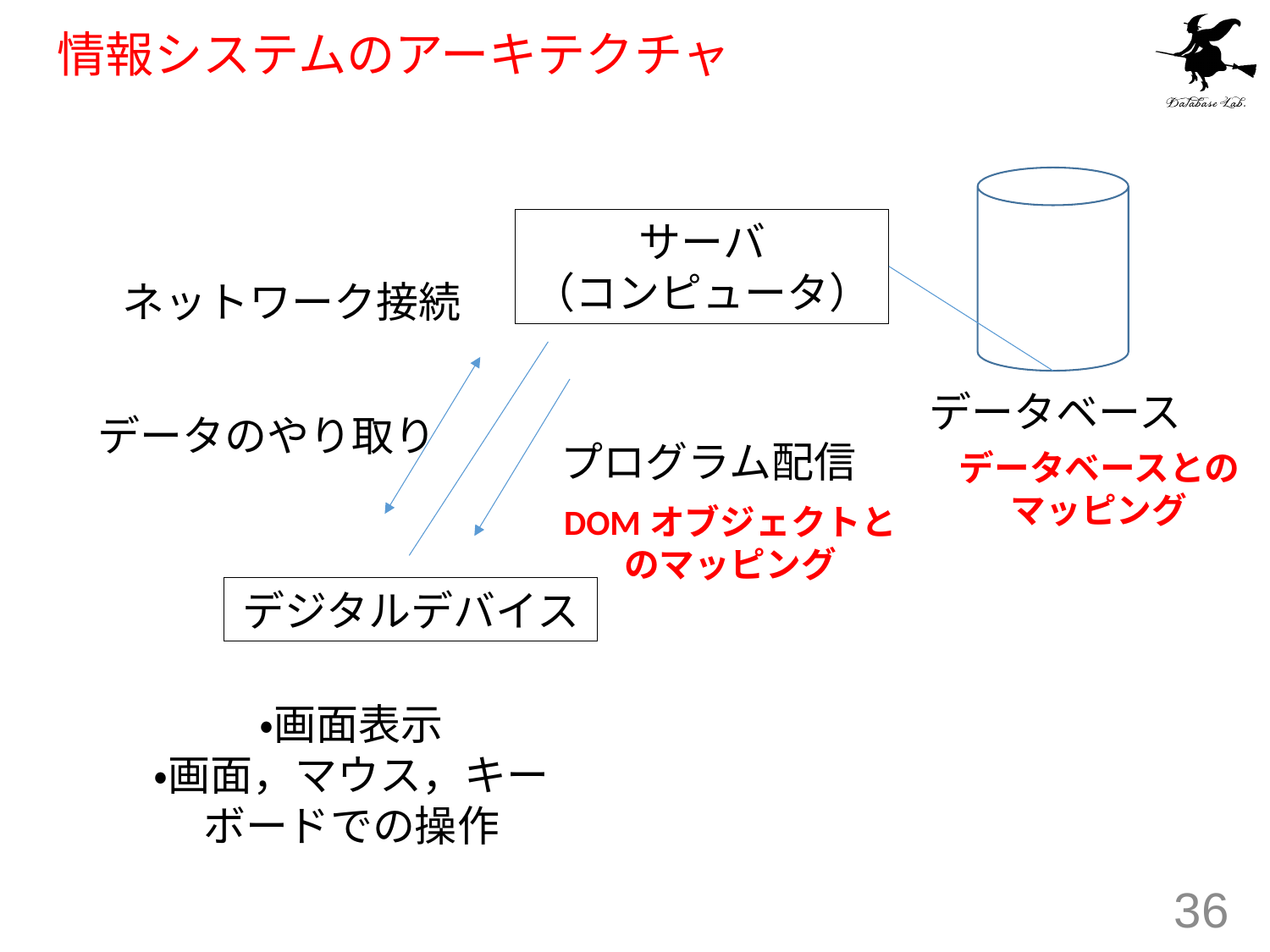

# 情報システムのアーキテクチャ

サーバ
（コンピュータ）
ネットワーク接続
データベース
データのやり取り
プログラム配信
データベースとのマッピング

DOMオブジェクトとのマッピング
デジタルデバイス
・画面表示
・画面，マウス，キーボードでの操作
36